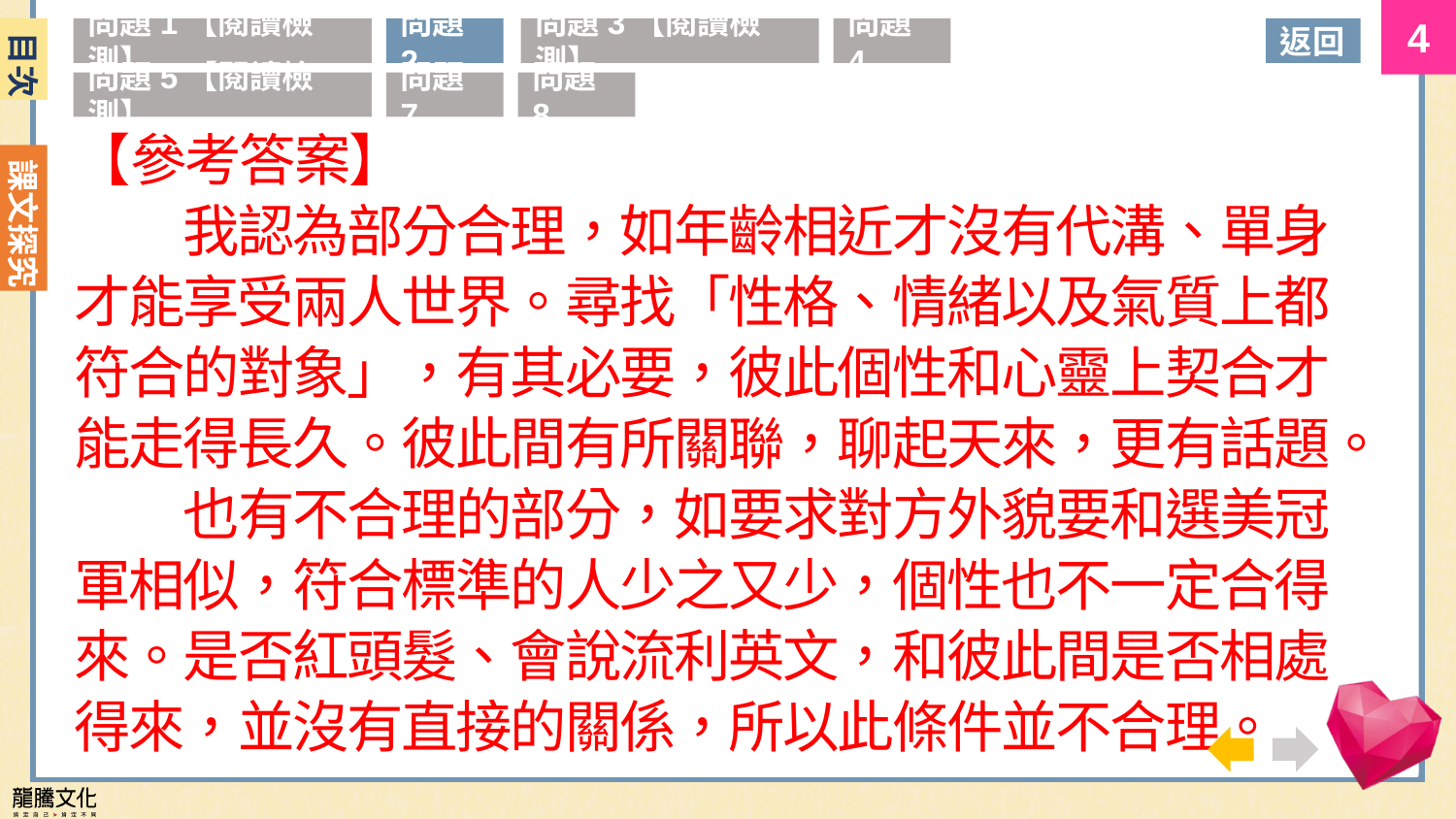

目次
問題1【閱讀檢測】
問題2
問題3【閱讀檢測】
問題4
返回
問題5【閱讀檢測】
問題7
問題8
【參考答案】
　　我認為部分合理，如年齡相近才沒有代溝、單身才能享受兩人世界。尋找「性格、情緒以及氣質上都符合的對象」，有其必要，彼此個性和心靈上契合才能走得長久。彼此間有所關聯，聊起天來，更有話題。
　　也有不合理的部分，如要求對方外貌要和選美冠軍相似，符合標準的人少之又少，個性也不一定合得來。是否紅頭髮、會說流利英文，和彼此間是否相處得來，並沒有直接的關係，所以此條件並不合理。